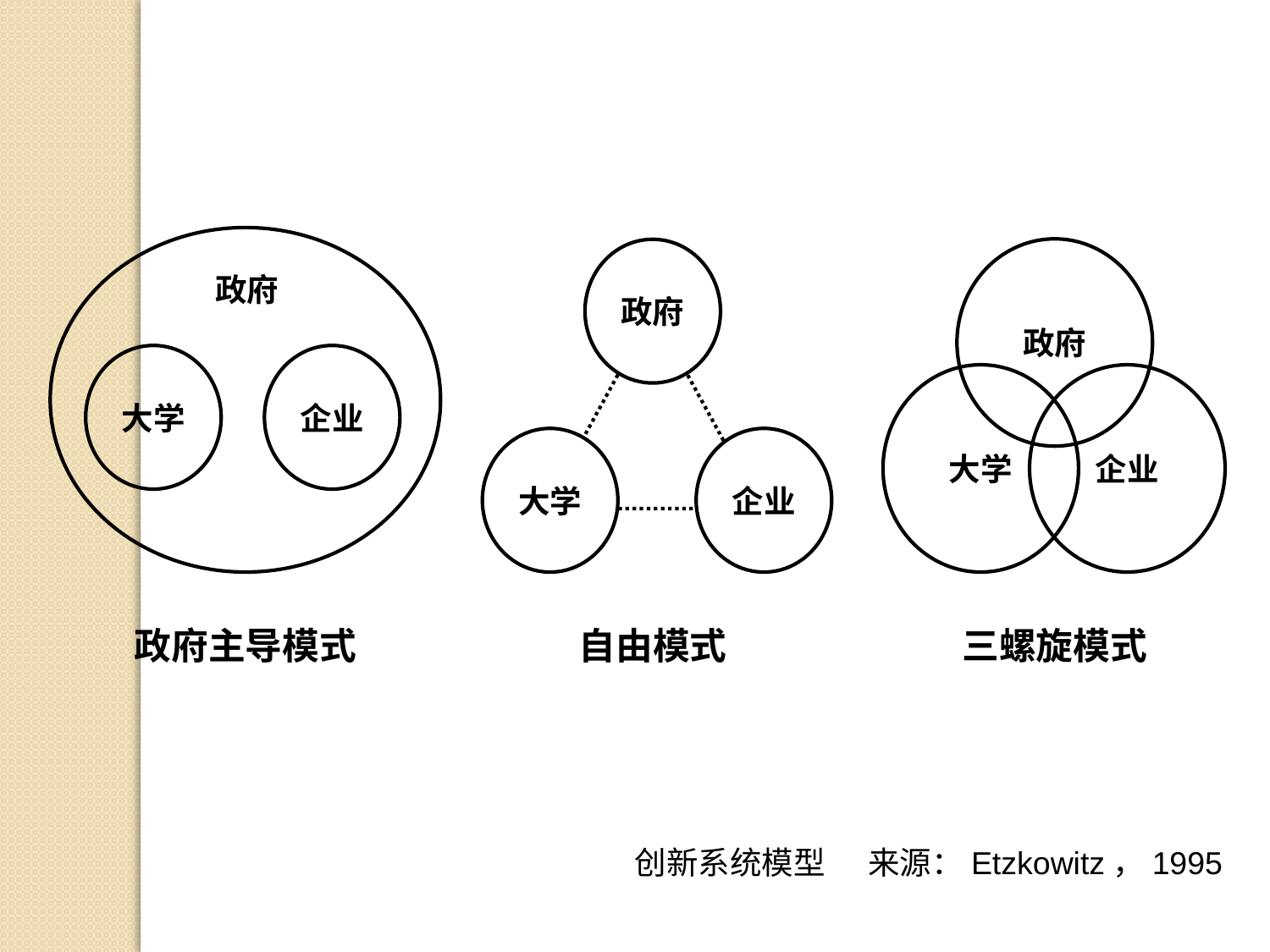

政府
大学
企业
政府
大学
企业
政府

大学
企业
政府主导模式
自由模式
三螺旋模式
创新系统模型      来源：Etzkowitz，1995